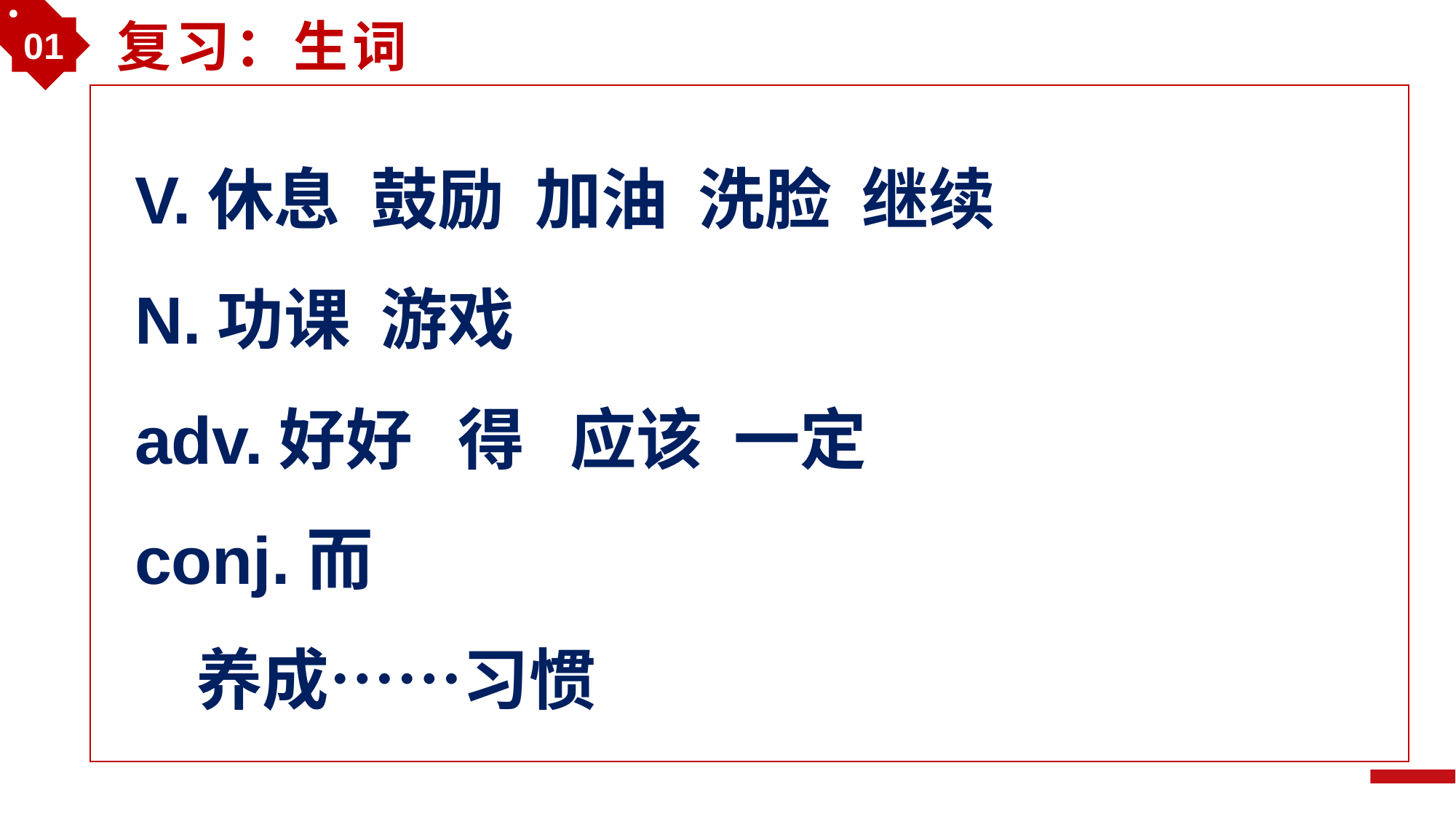

01
复习：生词

V.休息  鼓励  加油  洗脸  继续
N.功课  游戏
adv.好好   得   应该  一定
conj.而
   养成……习惯